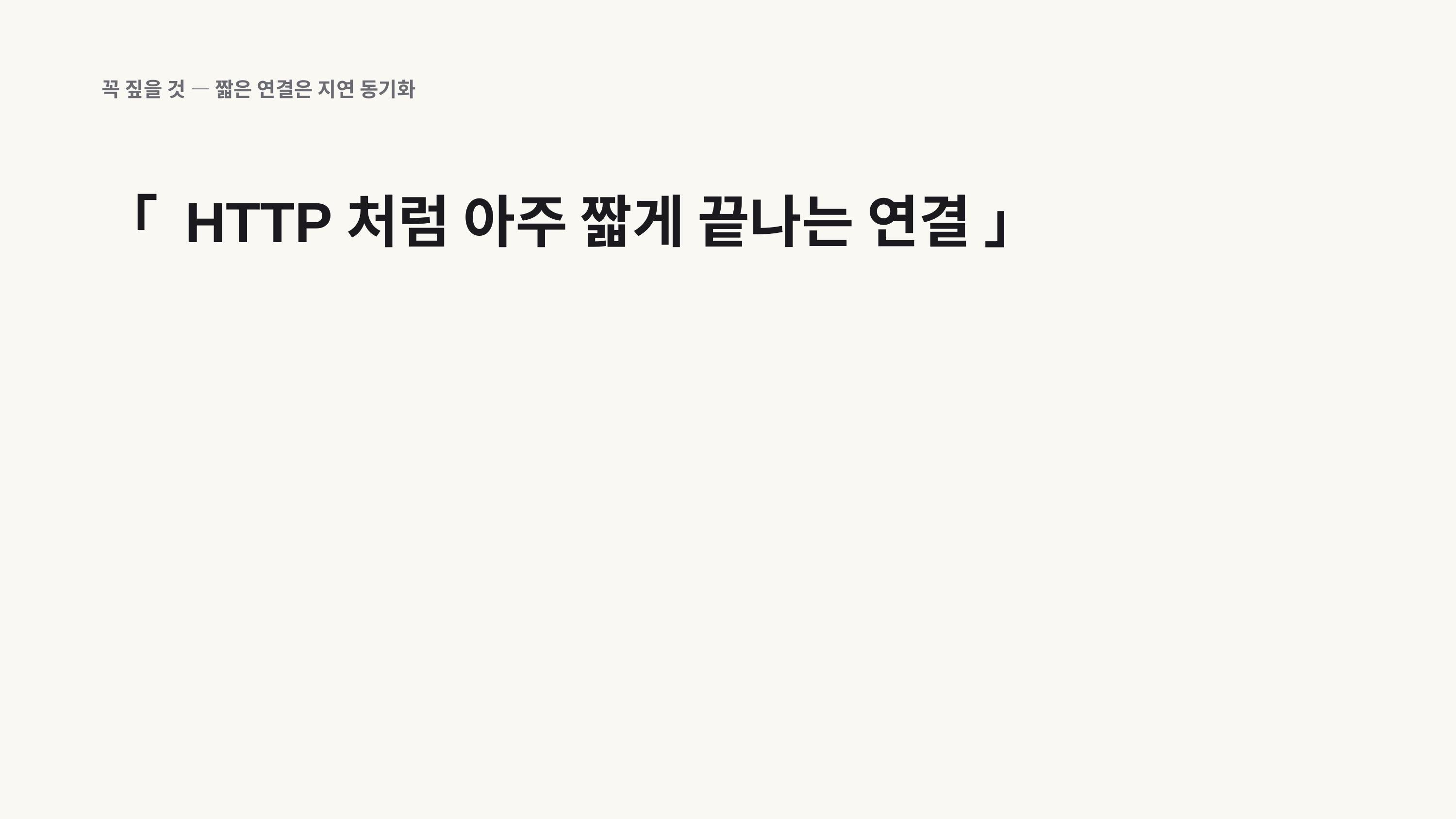

꼭 짚을 것 — 짧은 연결은 지연 동기화
「 HTTP처럼 아주 짧게 끝나는 연결 」